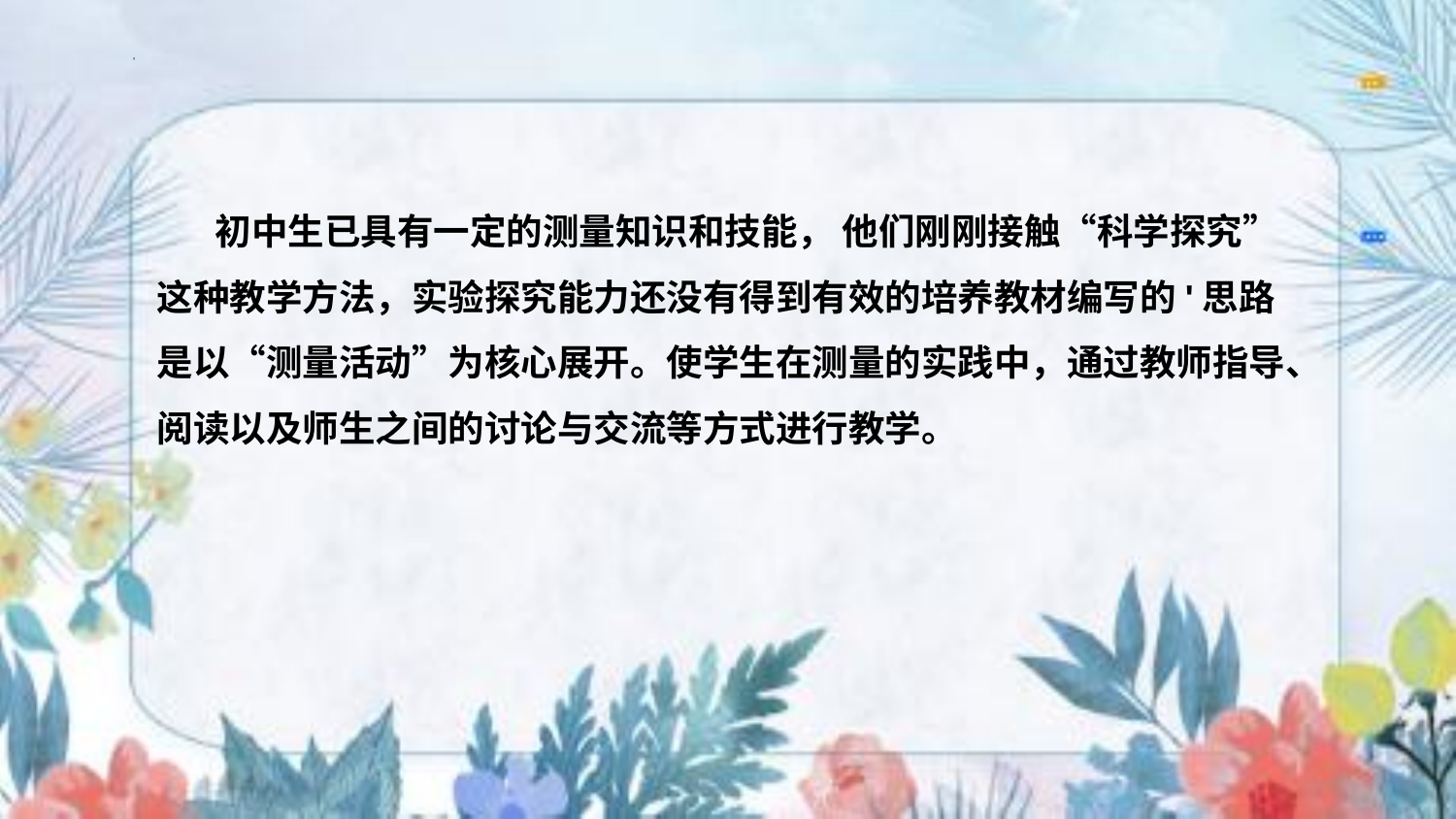

初中生已具有一定的测量知识和技能， 他们刚刚接触“科学探究”这种教学方法，实验探究能力还没有得到有效的培养教材编写的'思路是以“测量活动”为核心展开。使学生在测量的实践中，通过教师指导、阅读以及师生之间的讨论与交流等方式进行教学。